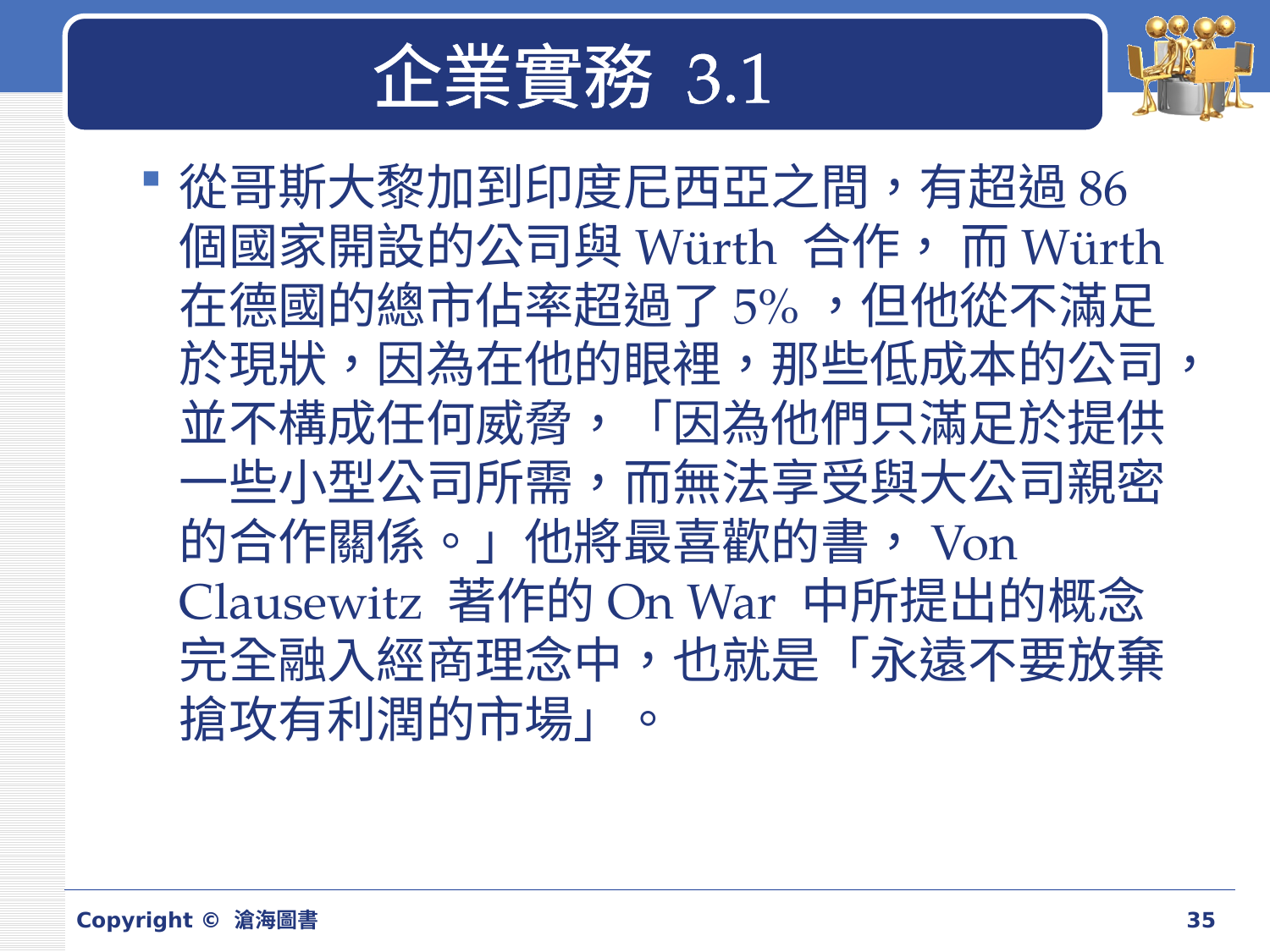

# 企業實務 3.1
從哥斯大黎加到印度尼西亞之間，有超過86 個國家開設的公司與Würth 合作， 而Würth 在德國的總市佔率超過了5%，但他從不滿足於現狀，因為在他的眼裡，那些低成本的公司，並不構成任何威脅，「因為他們只滿足於提供一些小型公司所需，而無法享受與大公司親密的合作關係。」他將最喜歡的書，Von Clausewitz 著作的On War 中所提出的概念完全融入經商理念中，也就是「永遠不要放棄搶攻有利潤的市場」。
Copyright © 滄海圖書
35